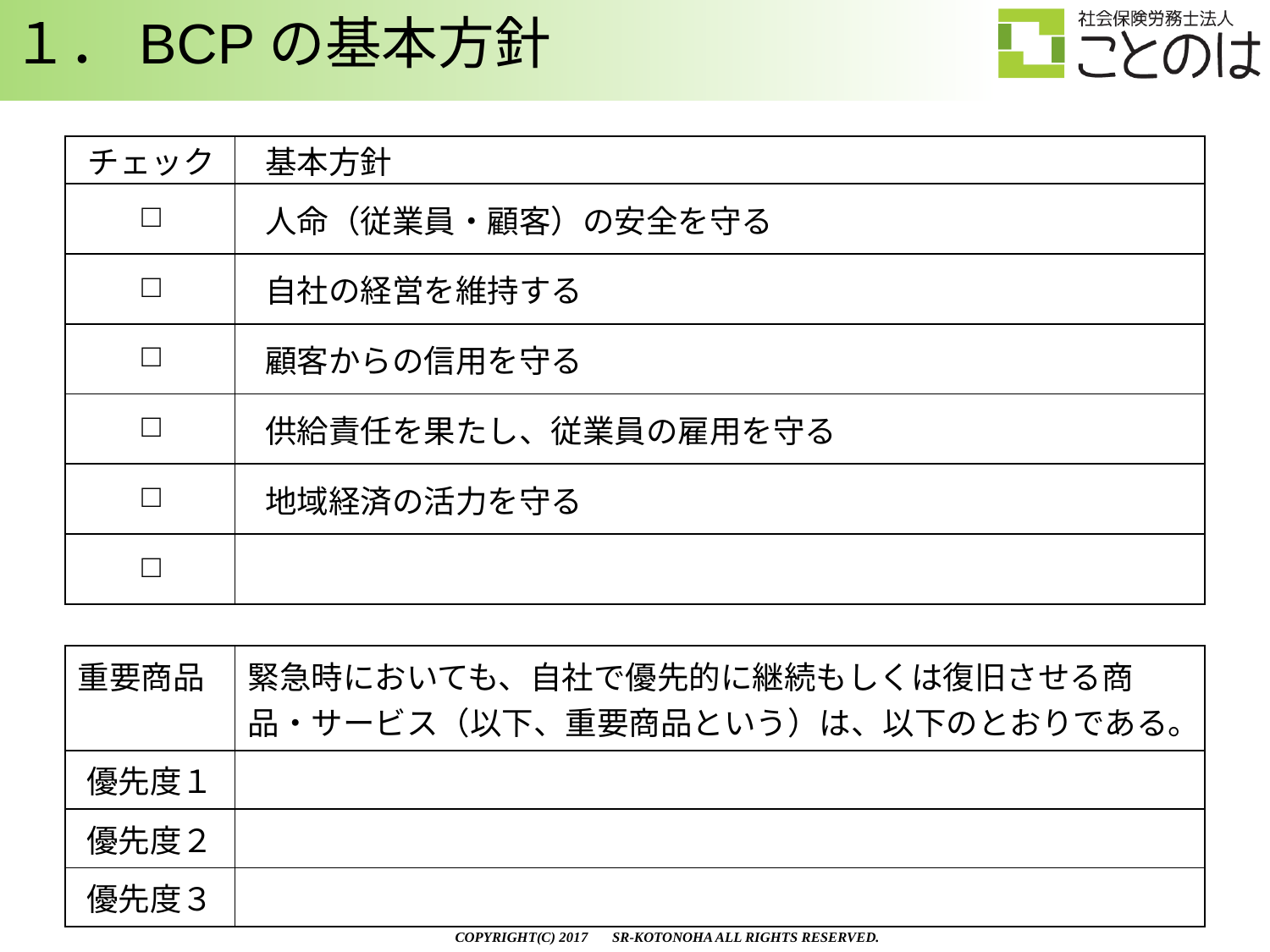

１．BCPの基本方針
| チェック | 基本方針 |
| --- | --- |
| □ | 人命（従業員・顧客）の安全を守る |
| □ | 自社の経営を維持する |
| □ | 顧客からの信用を守る |
| □ | 供給責任を果たし、従業員の雇用を守る |
| □ | 地域経済の活力を守る |
| □ |  |
| 重要商品 | 緊急時においても、自社で優先的に継続もしくは復旧させる商品・サービス（以下、重要商品という）は、以下のとおりである。 |
| --- | --- |
| 優先度１ |  |
| 優先度２ |  |
| 優先度３ |  |